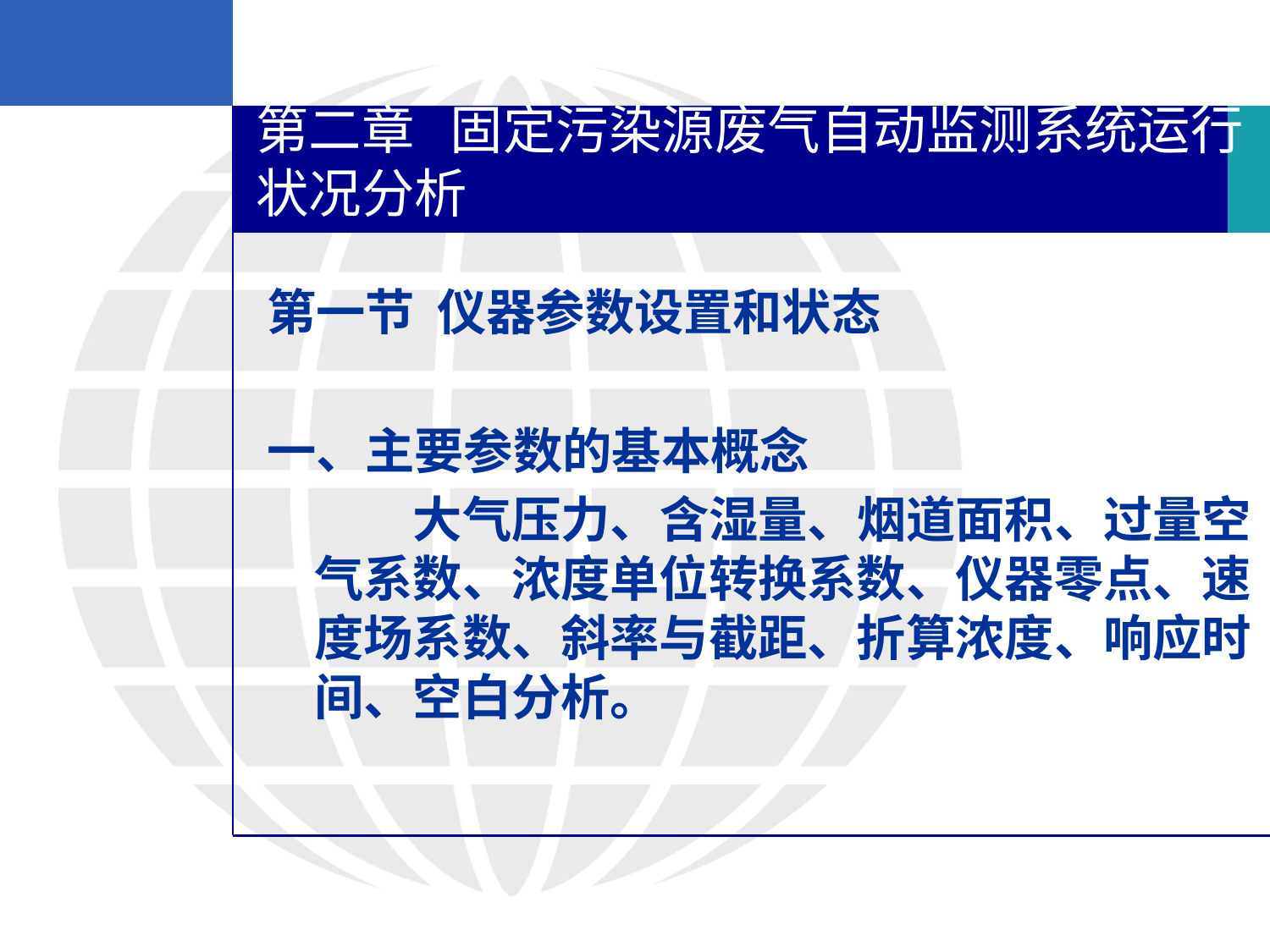

第二章   固定污染源废气自动监测系统运行状况分析
第一节  仪器参数设置和状态

一、主要参数的基本概念
            大气压力、含湿量、烟道面积、过量空气系数、浓度单位转换系数、仪器零点、速度场系数、斜率与截距、折算浓度、响应时间、空白分析。